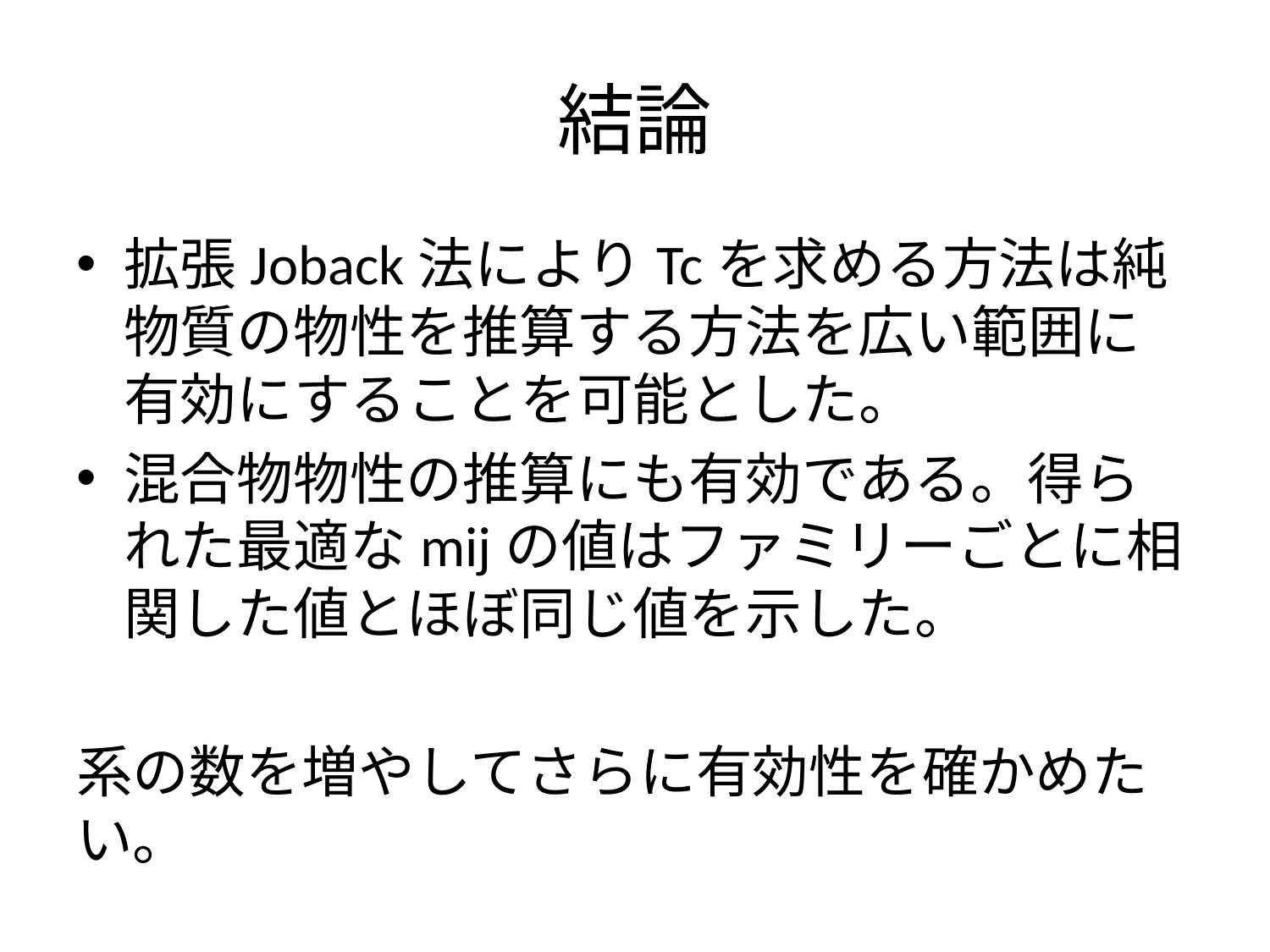

# 結論
拡張Joback法によりTcを求める方法は純物質の物性を推算する方法を広い範囲に有効にすることを可能とした。
混合物物性の推算にも有効である。得られた最適なmijの値はファミリーごとに相関した値とほぼ同じ値を示した。

系の数を増やしてさらに有効性を確かめたい。